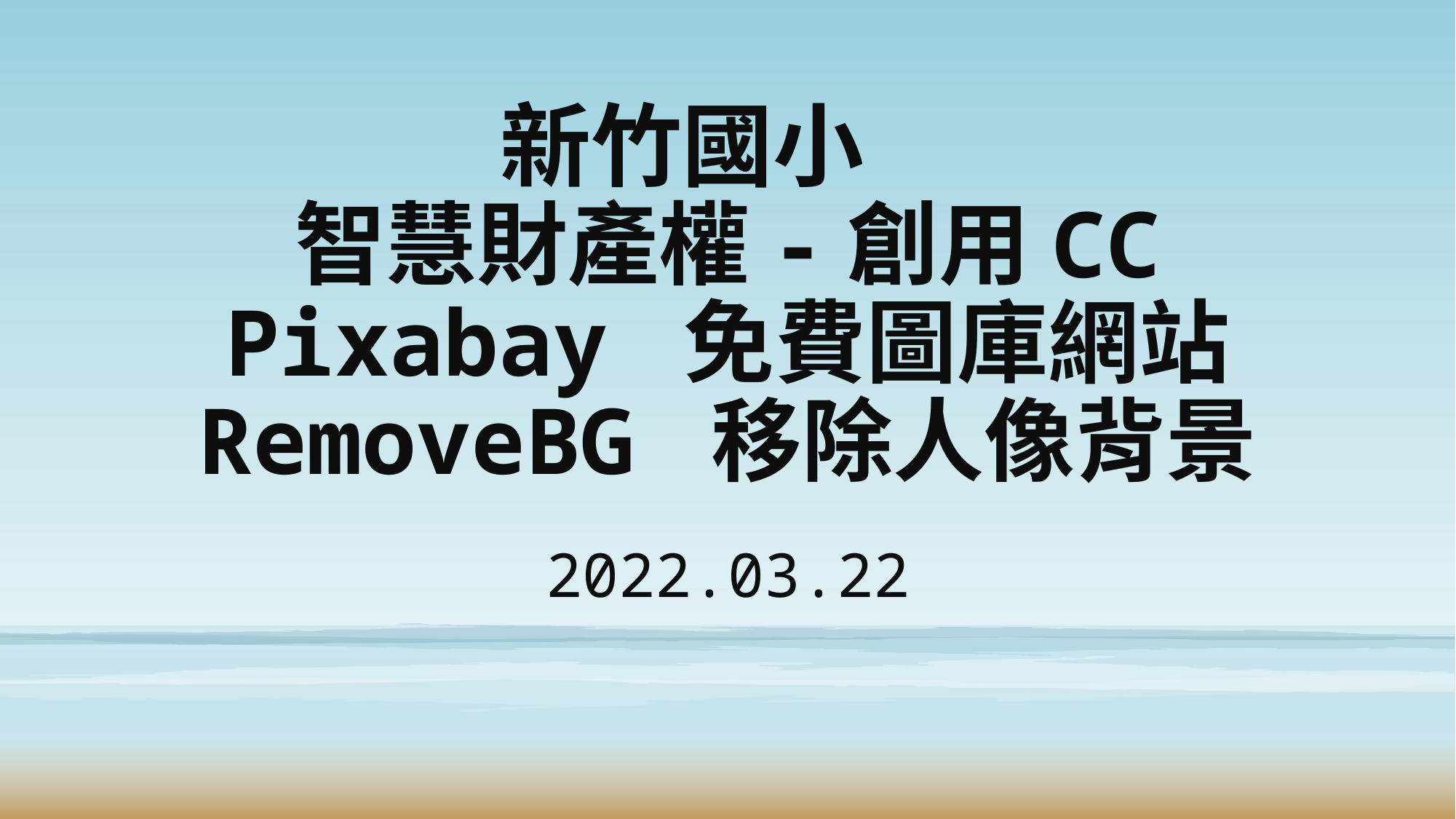

# 新竹國小 智慧財產權-創用CC Pixabay 免費圖庫網站 RemoveBG 移除人像背景
2022.03.22